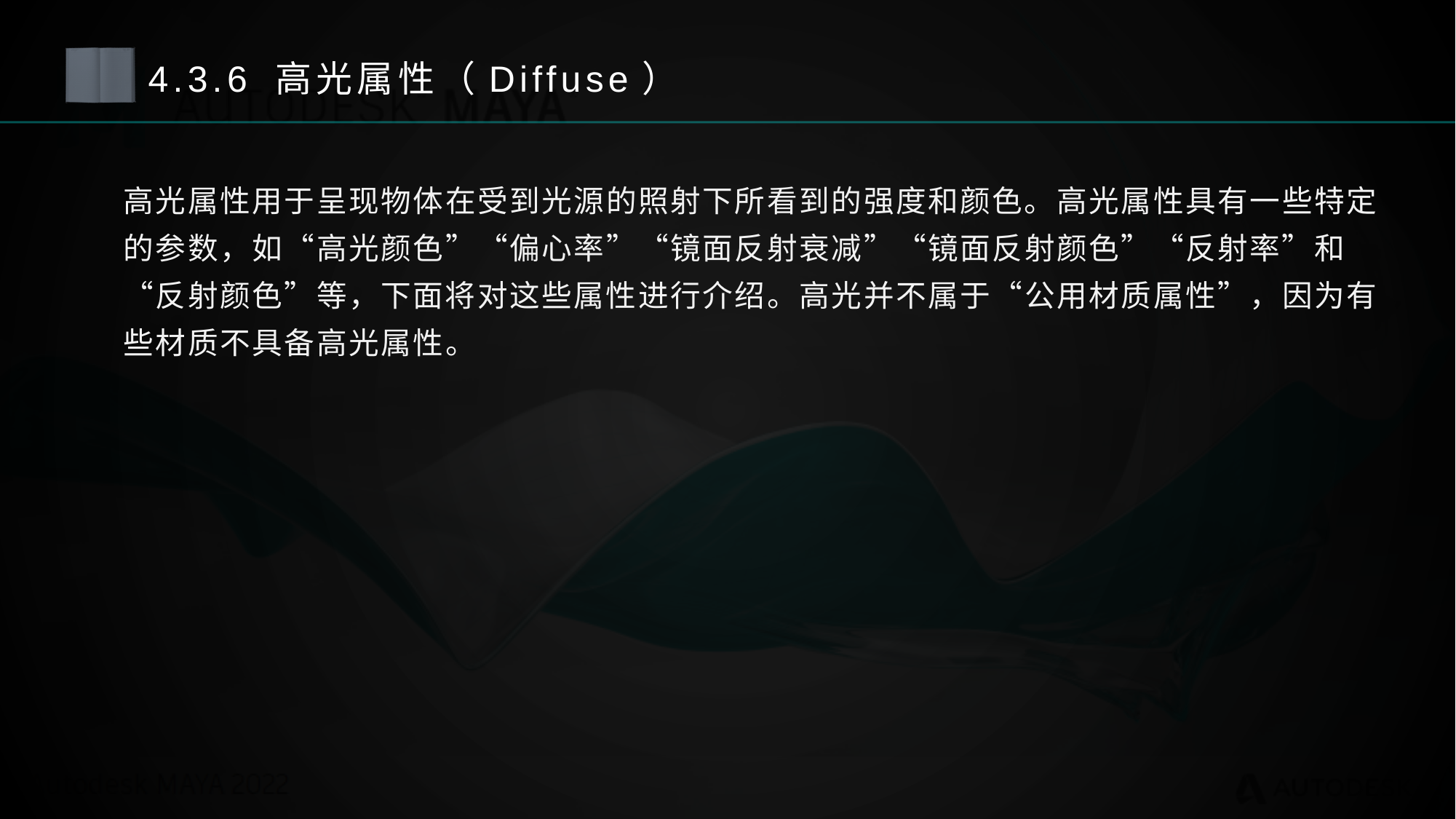

4.3.6 高光属性（Diffuse）
高光属性用于呈现物体在受到光源的照射下所看到的强度和颜色。高光属性具有一些特定的参数，如“高光颜色”“偏心率”“镜面反射衰减”“镜面反射颜色”“反射率”和“反射颜色”等，下面将对这些属性进行介绍。高光并不属于“公用材质属性”，因为有些材质不具备高光属性。